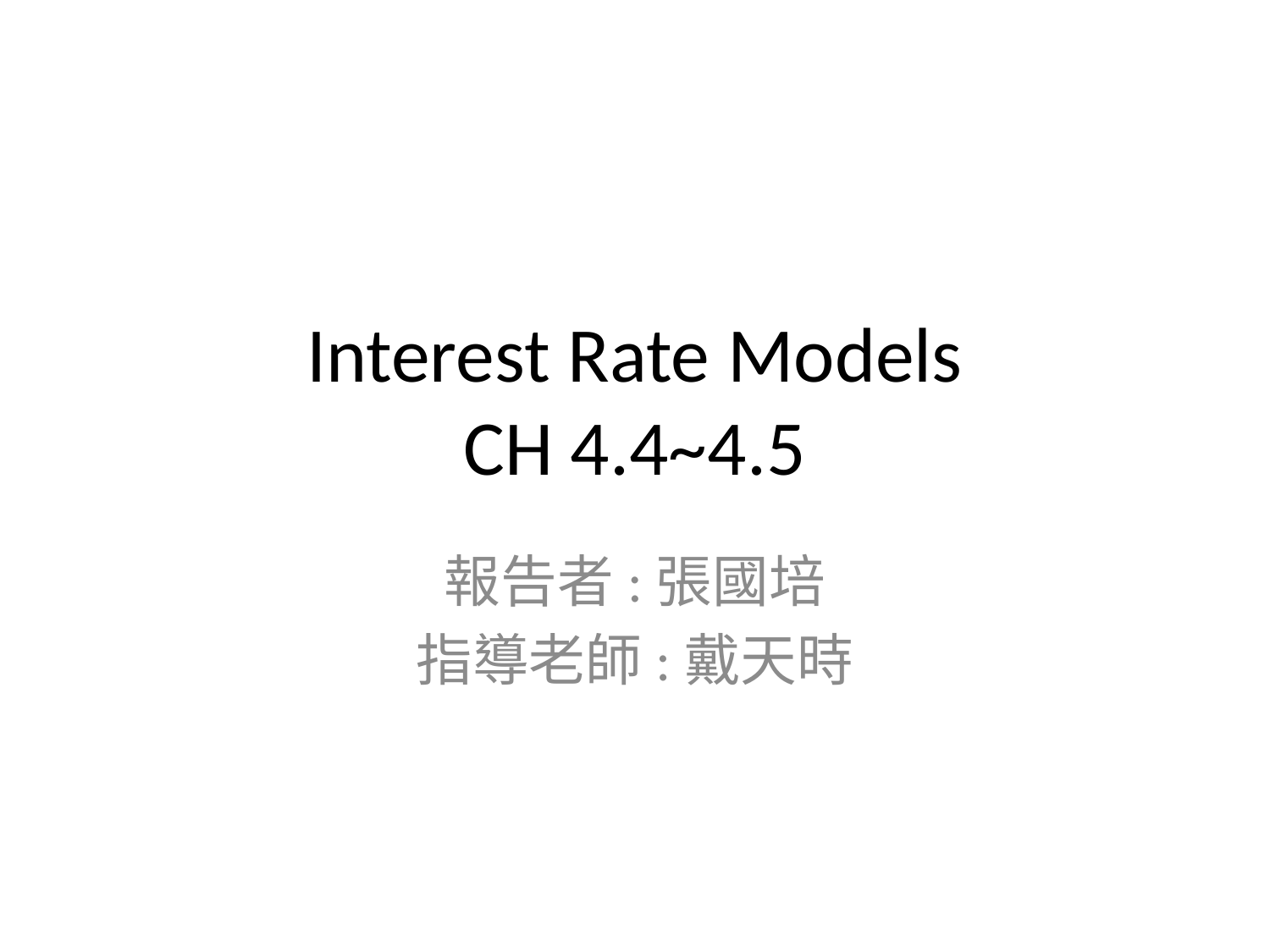

# Interest Rate Models CH 4.4~4.5
報告者:張國培
指導老師:戴天時